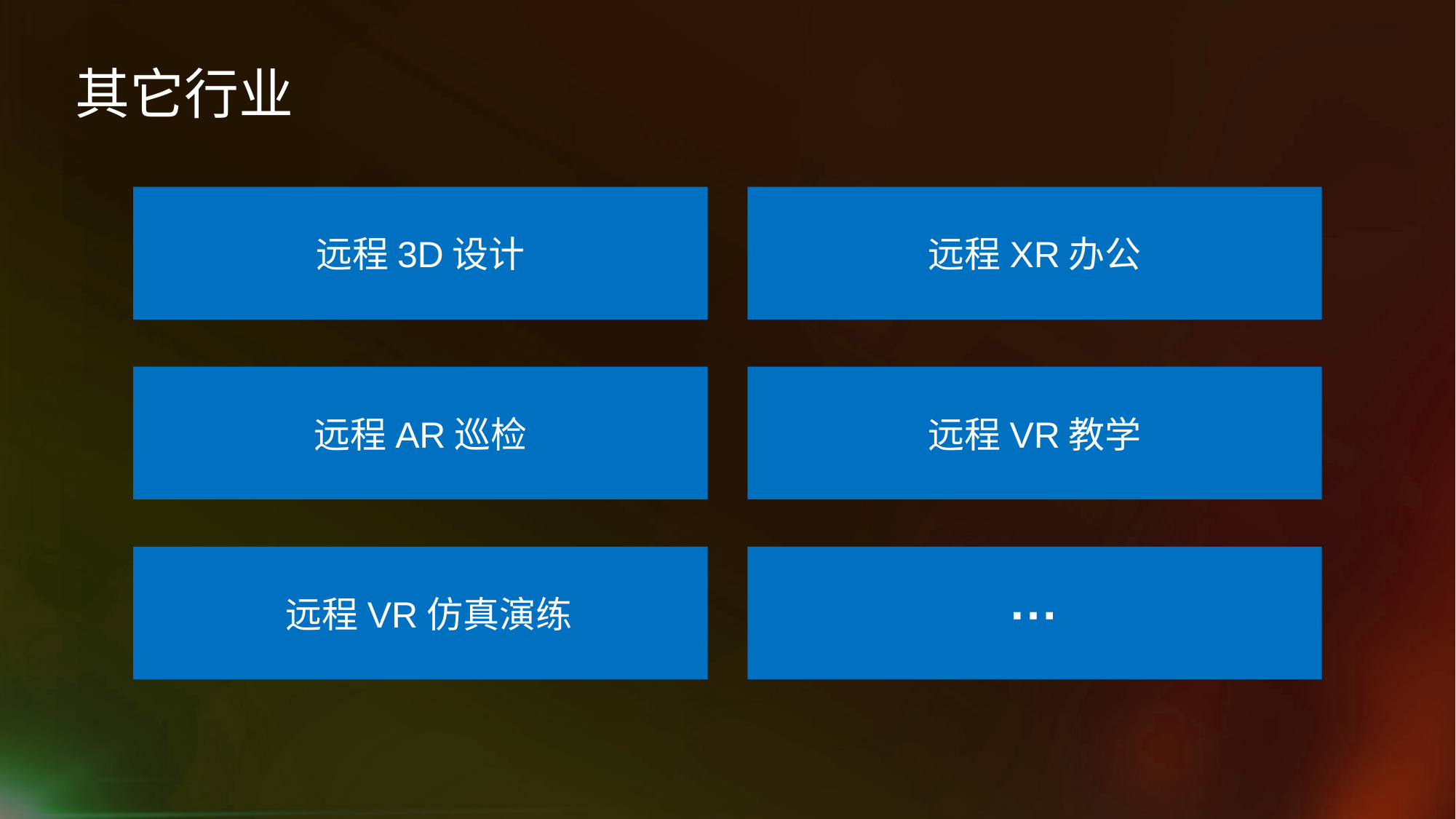

其它行业
远程3D设计
远程XR办公
远程AR巡检
远程VR教学
 远程VR仿真演练
···